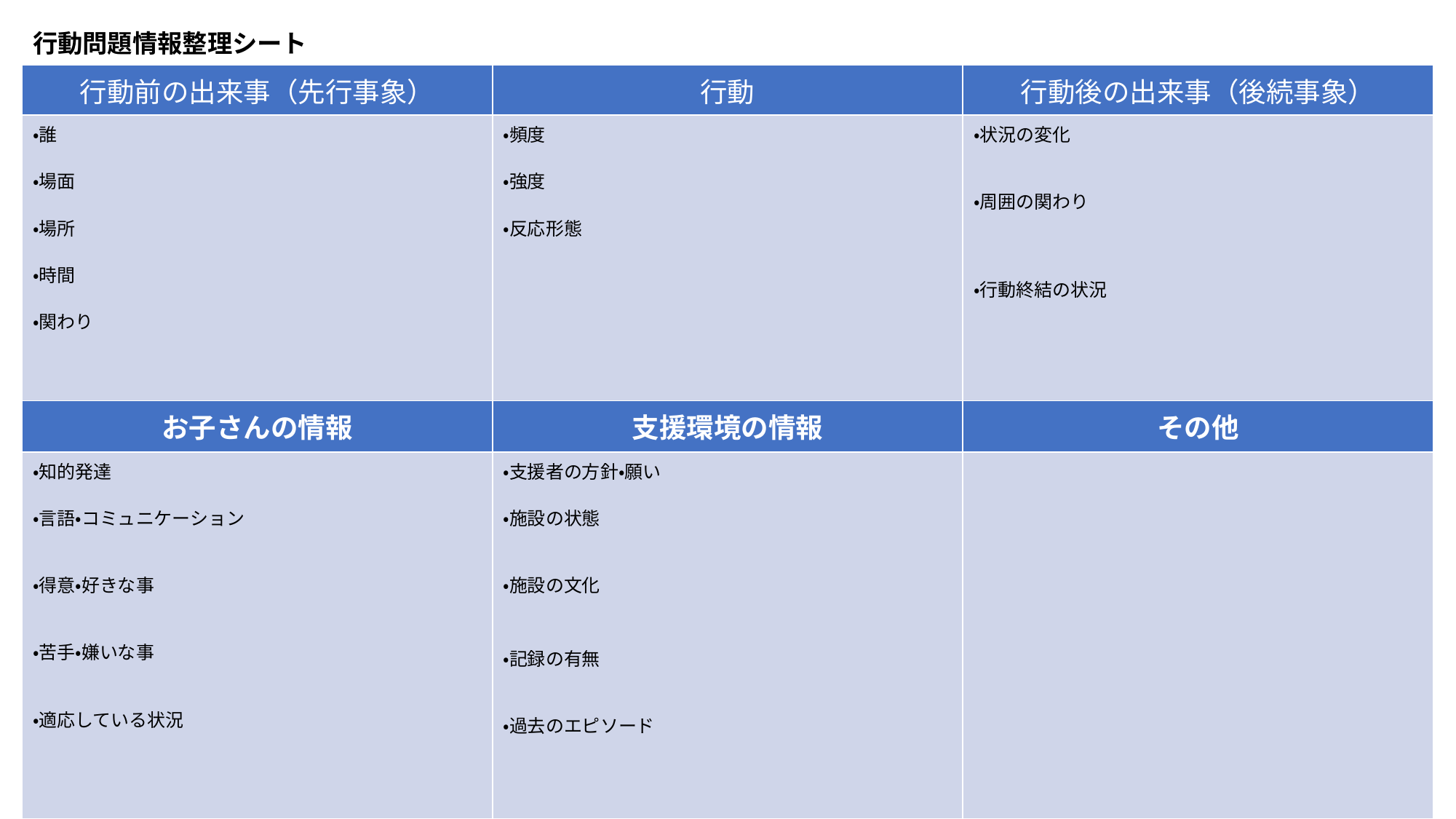

# 行動問題情報整理シート
| 行動前の出来事（先行事象） | 行動 | 行動後の出来事（後続事象） |
| --- | --- | --- |
| ・誰 ・場面 ・場所 ・時間 ・関わり | ・頻度 ・強度 ・反応形態 | ・状況の変化 ・周囲の関わり ・行動終結の状況 |
| お子さんの情報 | 支援環境の情報 | その他 |
| ・知的発達 ・言語・コミュニケーション ・得意・好きな事 ・苦手・嫌いな事 ・適応している状況 | ・支援者の方針・願い ・施設の状態　 ・施設の文化 　 ・記録の有無 ・過去のエピソード |  |